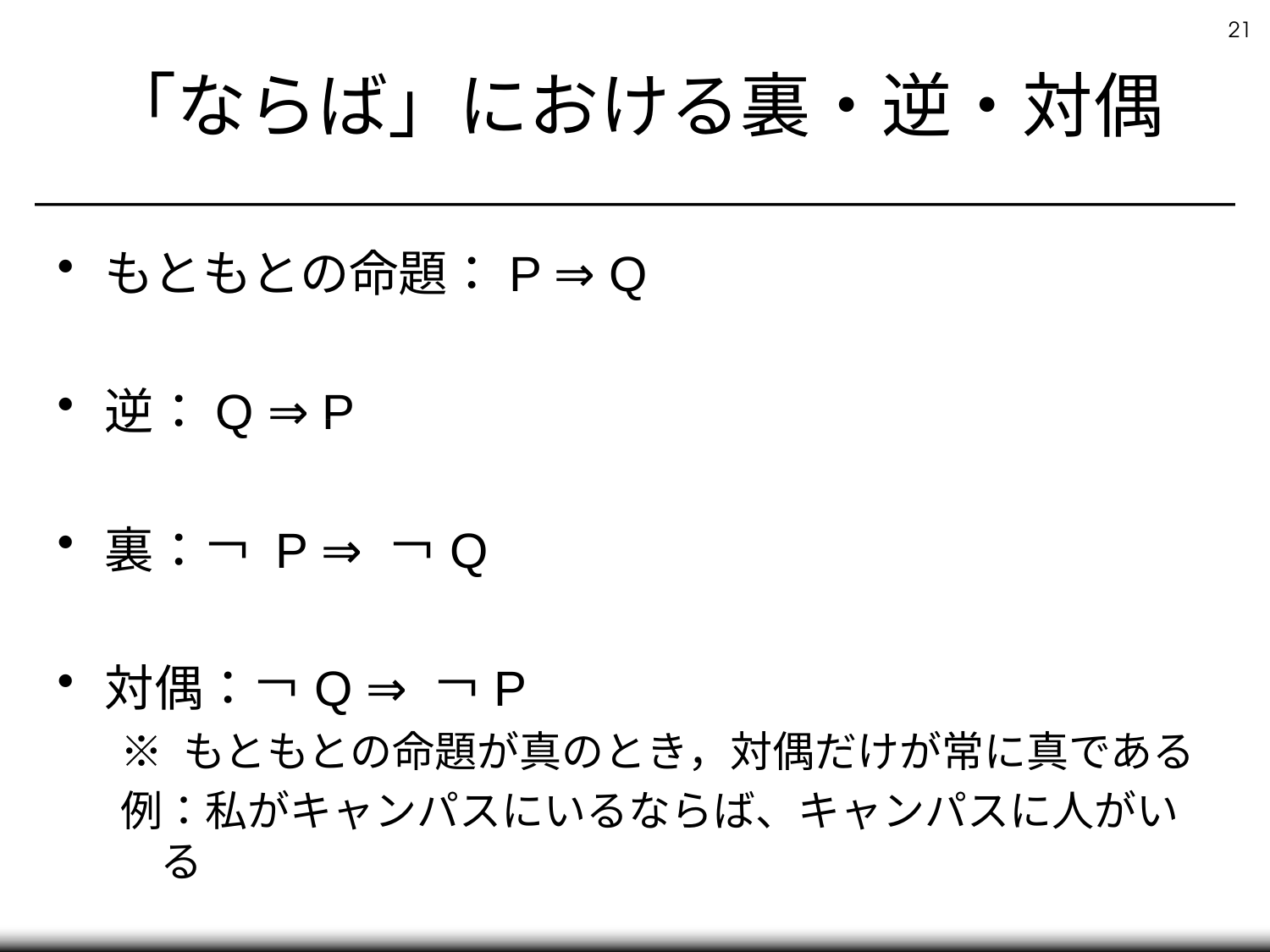

# 「ならば」における裏・逆・対偶
もともとの命題：P ⇒ Q

逆：Q ⇒ P

裏：￢ P ⇒ ￢Q

対偶：￢Q ⇒ ￢P
※ もともとの命題が真のとき，対偶だけが常に真である
例：私がキャンパスにいるならば、キャンパスに人がいる